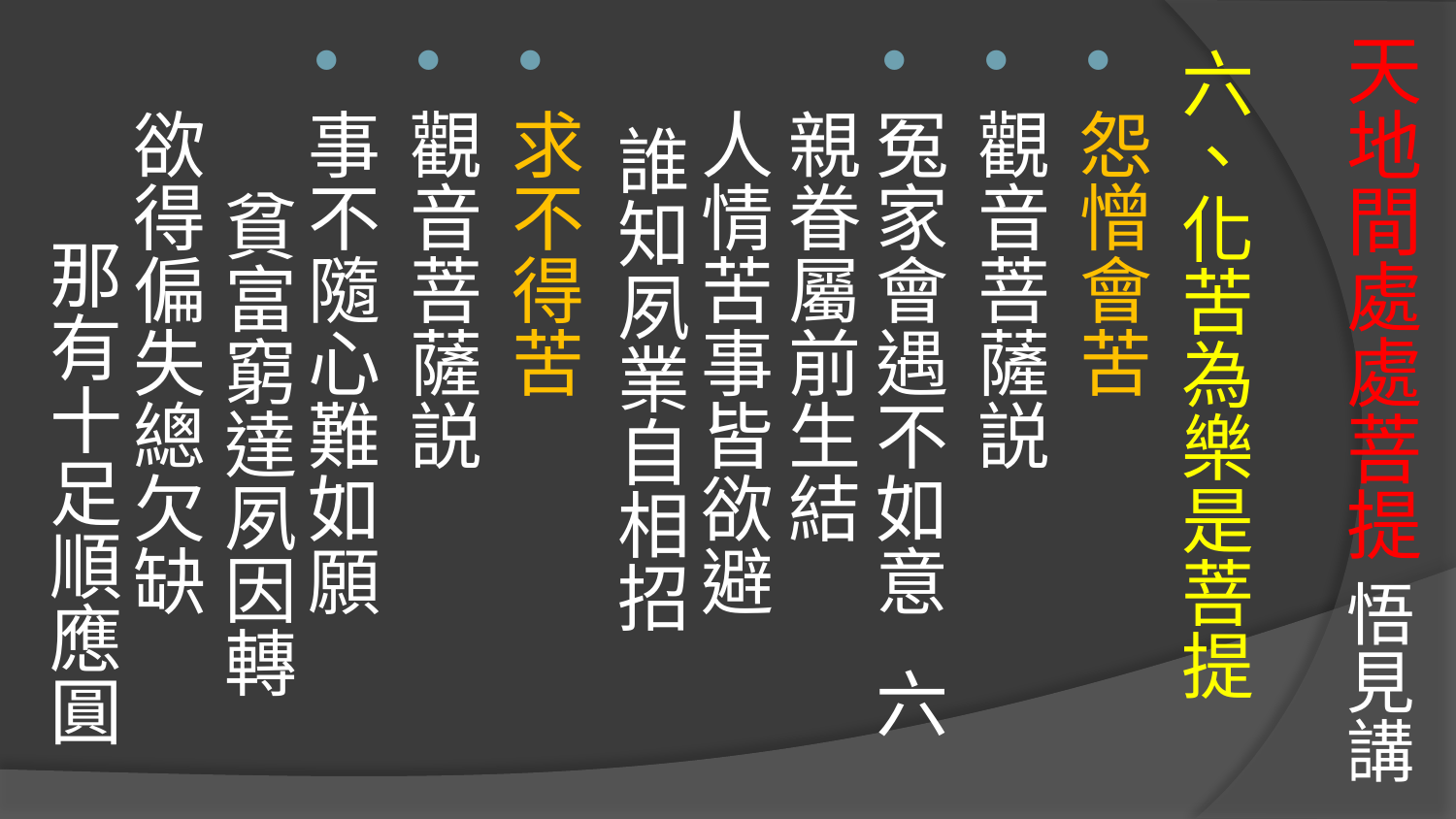

# 天地間處處菩提 悟見講
六、化苦為樂是菩提
怨憎會苦
觀音菩薩説
冤家會遇不如意   六親眷屬前生結
人情苦事皆欲避            誰知夙業自相招
求不得苦
觀音菩薩説
事不隨心難如願                貧富窮達夙因轉
欲得偏失總欠缺                   那有十足順應圓